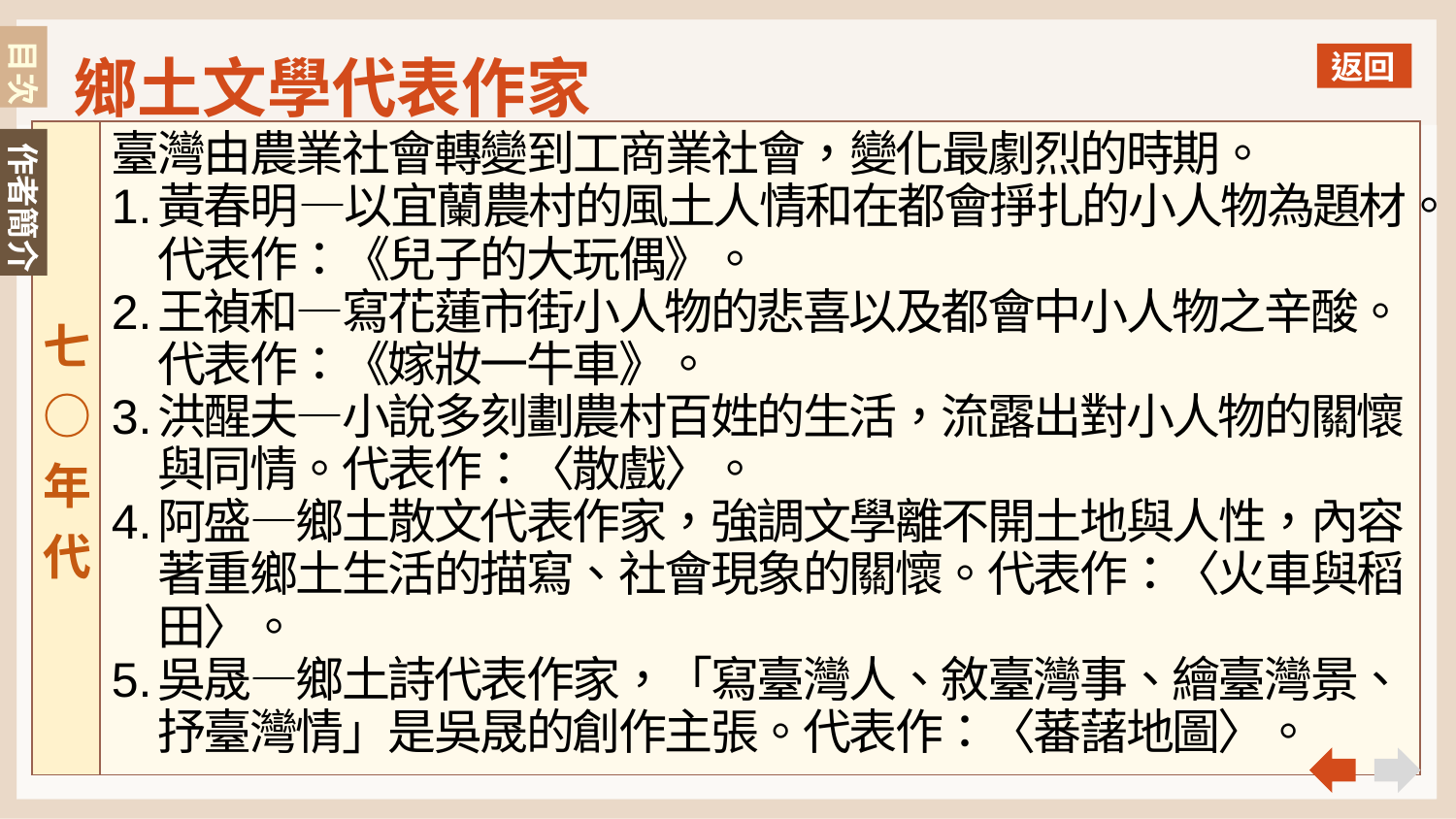

鄉土文學代表作家

目次
返回
| 七○年代 | 臺灣由農業社會轉變到工商業社會，變化最劇烈的時期。 黃春明—以宜蘭農村的風土人情和在都會掙扎的小人物為題材。代表作：《兒子的大玩偶》。 王禎和—寫花蓮市街小人物的悲喜以及都會中小人物之辛酸。代表作：《嫁妝一牛車》。 洪醒夫—小說多刻劃農村百姓的生活，流露出對小人物的關懷與同情。代表作：〈散戲〉。 阿盛—鄉土散文代表作家，強調文學離不開土地與人性，內容著重鄉土生活的描寫、社會現象的關懷。代表作：〈火車與稻田〉。 吳晟—鄉土詩代表作家，「寫臺灣人、敘臺灣事、繪臺灣景、抒臺灣情」是吳晟的創作主張。代表作：〈蕃藷地圖〉。 |
| --- | --- |
作者簡介